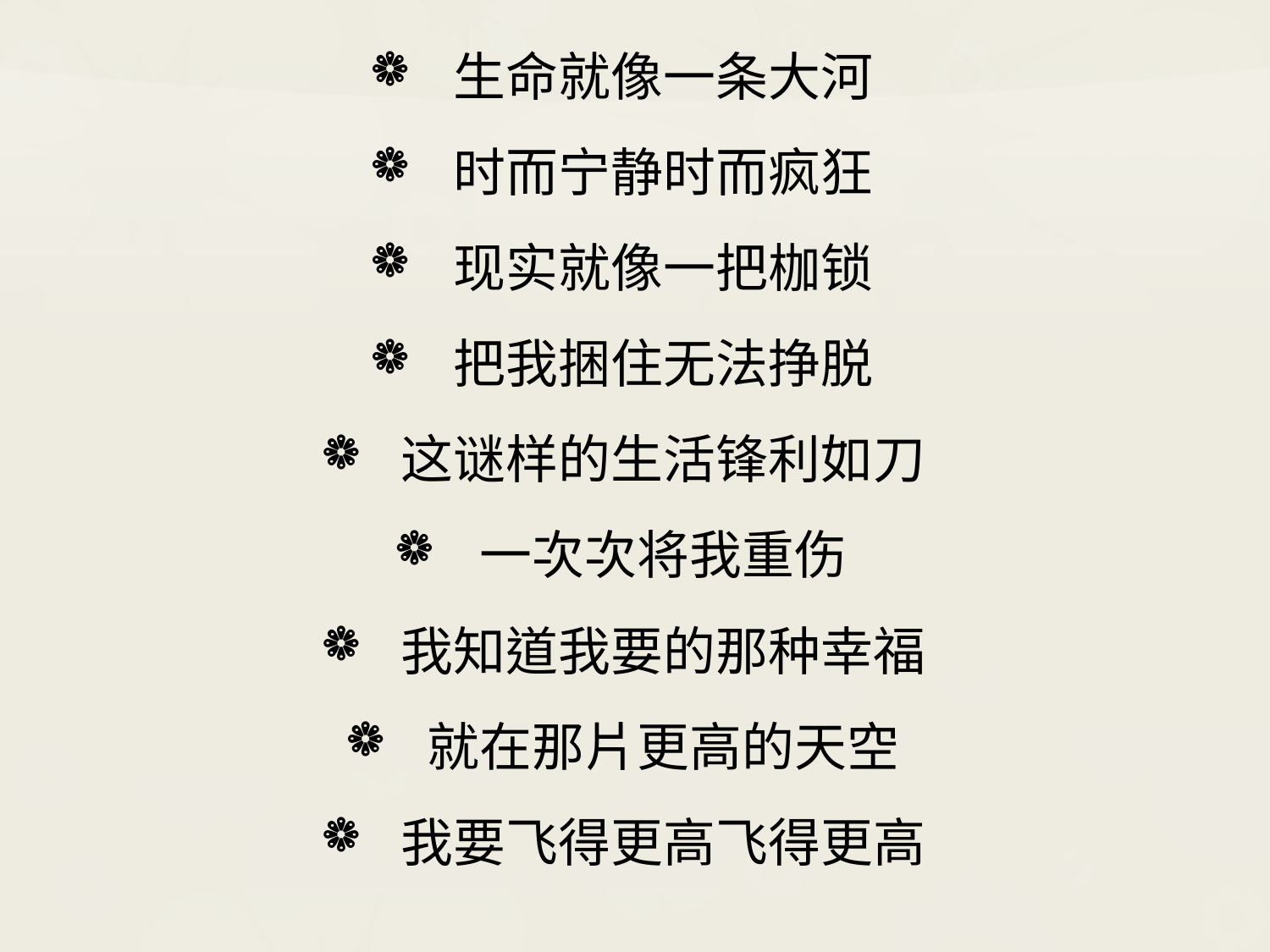

生命就像一条大河
时而宁静时而疯狂
现实就像一把枷锁
把我捆住无法挣脱
这谜样的生活锋利如刀
一次次将我重伤
我知道我要的那种幸福
就在那片更高的天空
我要飞得更高飞得更高